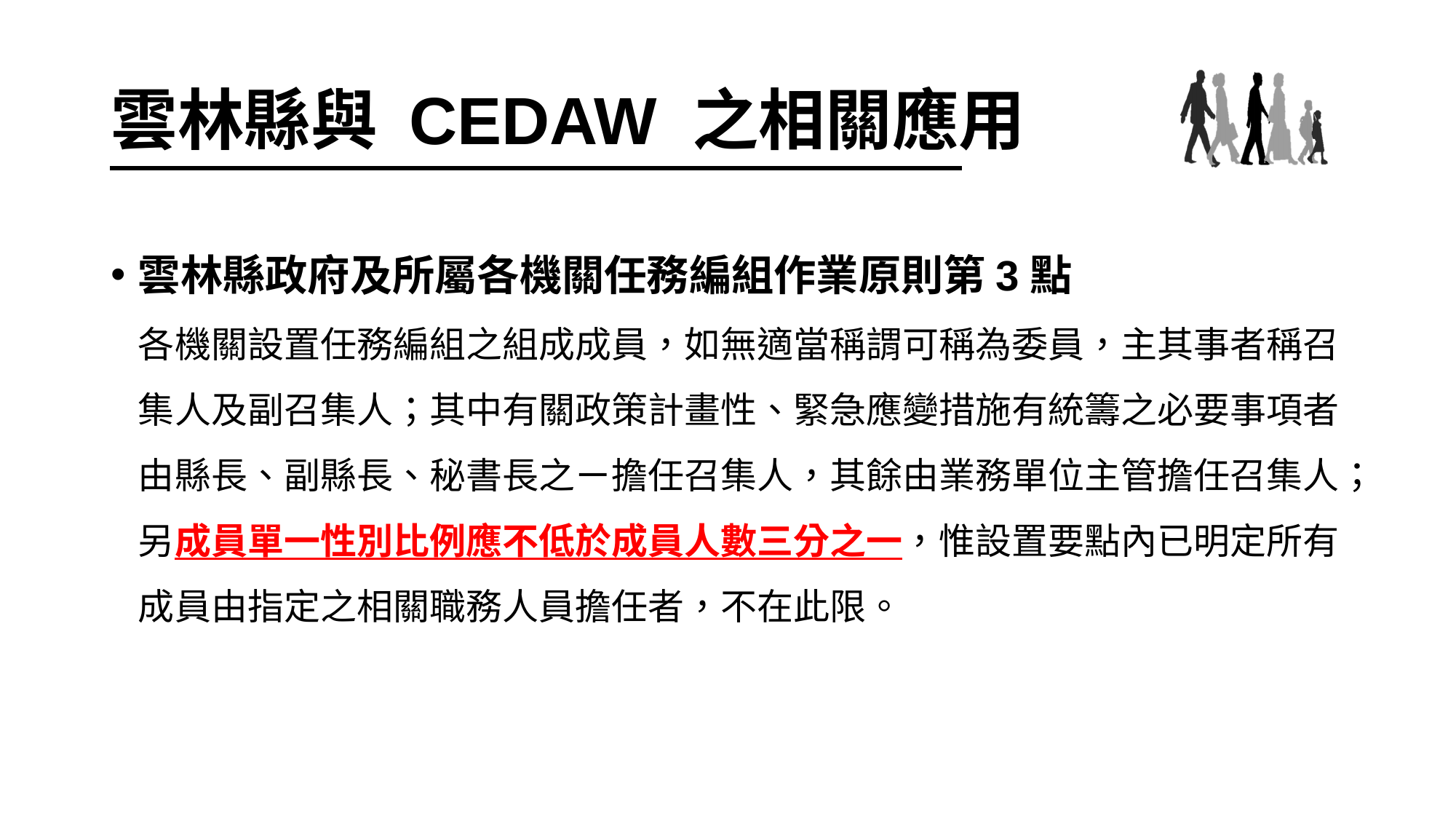

# 雲林縣與 CEDAW 之相關應用
雲林縣政府及所屬各機關任務編組作業原則第3點
各機關設置任務編組之組成成員，如無適當稱謂可稱為委員，主其事者稱召集人及副召集人；其中有關政策計畫性、緊急應變措施有統籌之必要事項者由縣長、副縣長、秘書長之ㄧ擔任召集人，其餘由業務單位主管擔任召集人；另成員單一性別比例應不低於成員人數三分之一，惟設置要點內已明定所有成員由指定之相關職務人員擔任者，不在此限。